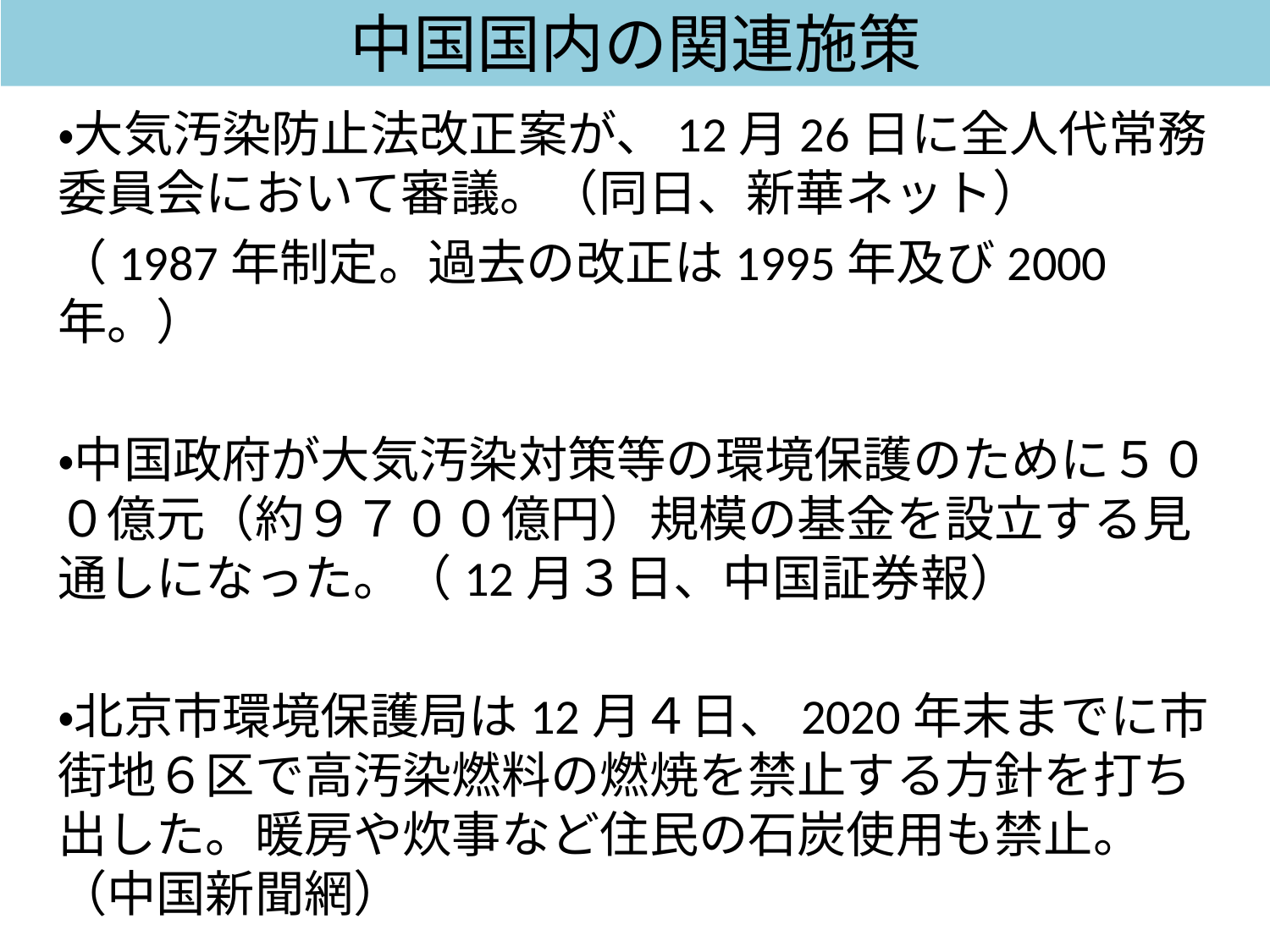

中国国内の関連施策
・大気汚染防止法改正案が、12月26日に全人代常務委員会において審議。（同日、新華ネット）
（1987年制定。過去の改正は1995年及び2000年。）

・中国政府が大気汚染対策等の環境保護のために５００億元（約９７００億円）規模の基金を設立する見通しになった。（12月３日、中国証券報）

・北京市環境保護局は12月４日、2020年末までに市街地６区で高汚染燃料の燃焼を禁止する方針を打ち出した。暖房や炊事など住民の石炭使用も禁止。（中国新聞網）